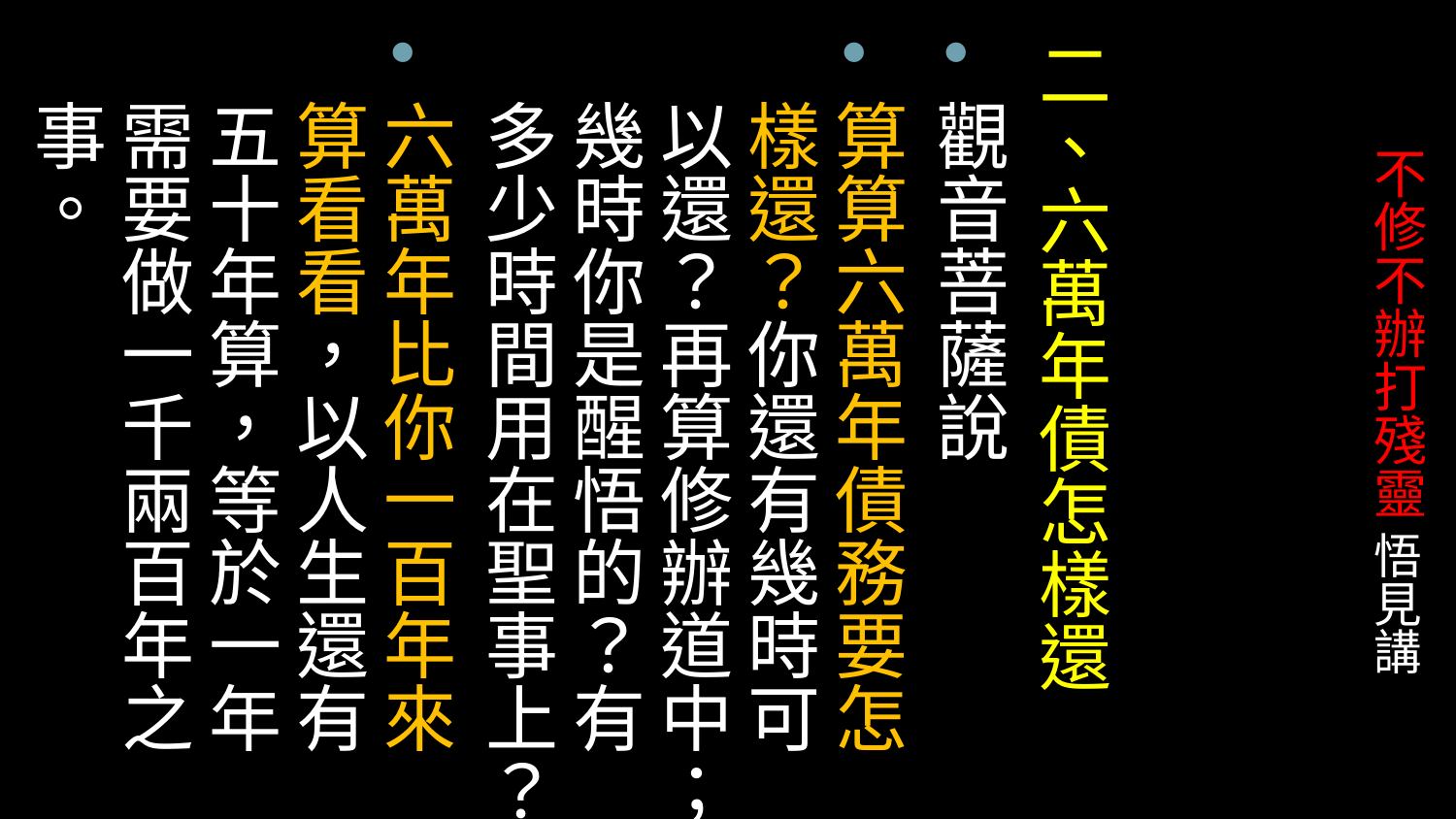

二、六萬年債怎樣還
觀音菩薩說
算算六萬年債務要怎樣還？你還有幾時可以還？再算修辦道中；幾時你是醒悟的？有多少時間用在聖事上？
六萬年比你一百年來算看看，以人生還有五十年算，等於一年需要做一千兩百年之事。
# 不修不辦打殘靈 悟見講